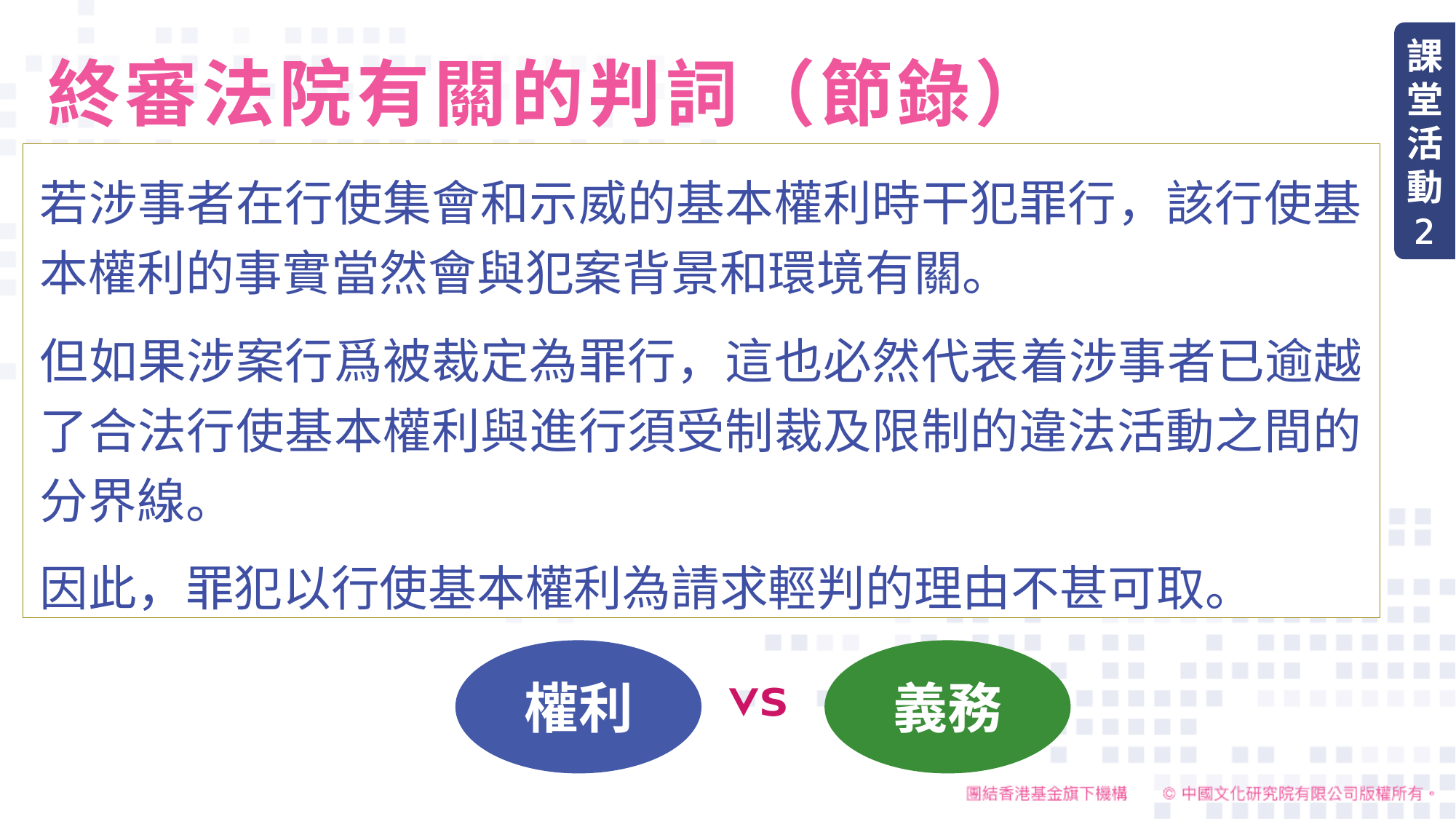

課堂活動
2
# 終審法院有關的判詞（節錄）

若涉事者在行使集會和示威的基本權利時干犯罪行，該行使基本權利的事實當然會與犯案背景和環境有關。
但如果涉案行爲被裁定為罪行，這也必然代表着涉事者已逾越了合法行使基本權利與進行須受制裁及限制的違法活動之間的分界線。
因此，罪犯以行使基本權利為請求輕判的理由不甚可取。
權利
義務
vs